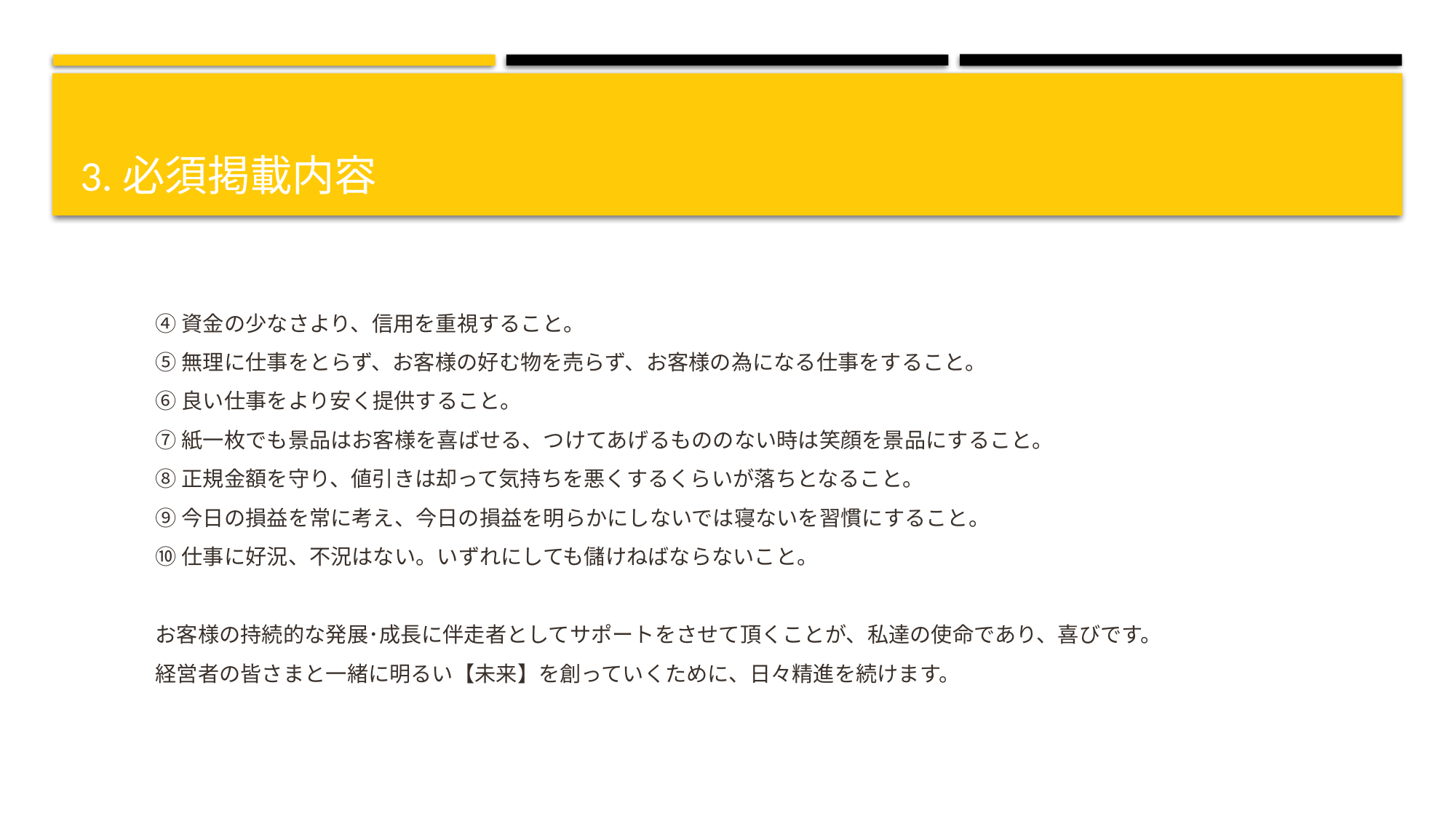

# 3.必須掲載内容
④資金の少なさより、信用を重視すること。
⑤無理に仕事をとらず、お客様の好む物を売らず、お客様の為になる仕事をすること。
⑥良い仕事をより安く提供すること。
⑦紙一枚でも景品はお客様を喜ばせる、つけてあげるもののない時は笑顔を景品にすること。
⑧正規金額を守り、値引きは却って気持ちを悪くするくらいが落ちとなること。
⑨今日の損益を常に考え、今日の損益を明らかにしないでは寝ないを習慣にすること。
⑩仕事に好況、不況はない。いずれにしても儲けねばならないこと。

お客様の持続的な発展･成長に伴走者としてサポートをさせて頂くことが、私達の使命であり、喜びです。
経営者の皆さまと一緒に明るい【未来】を創っていくために、日々精進を続けます。